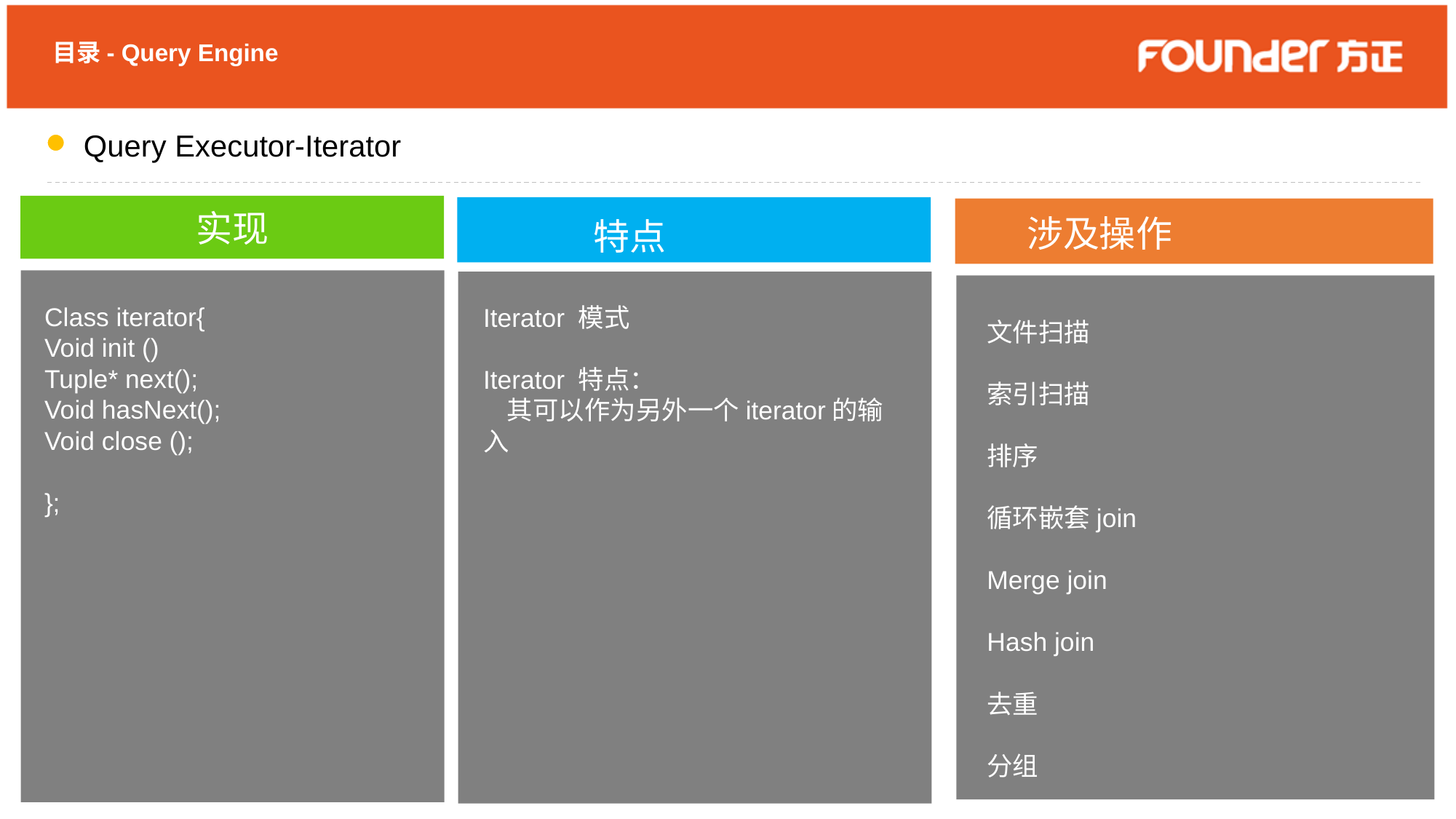

目录- Query Engine
Query Executor-Iterator

实现

Class iterator{
Void init ()
Tuple* next();
Void hasNext();
Void close ();

};

特点

Iterator 模式

Iterator 特点：
   其可以作为另外一个iterator的输入

涉及操作
文件扫描

索引扫描

排序

循环嵌套join

Merge join

Hash join

去重

分组